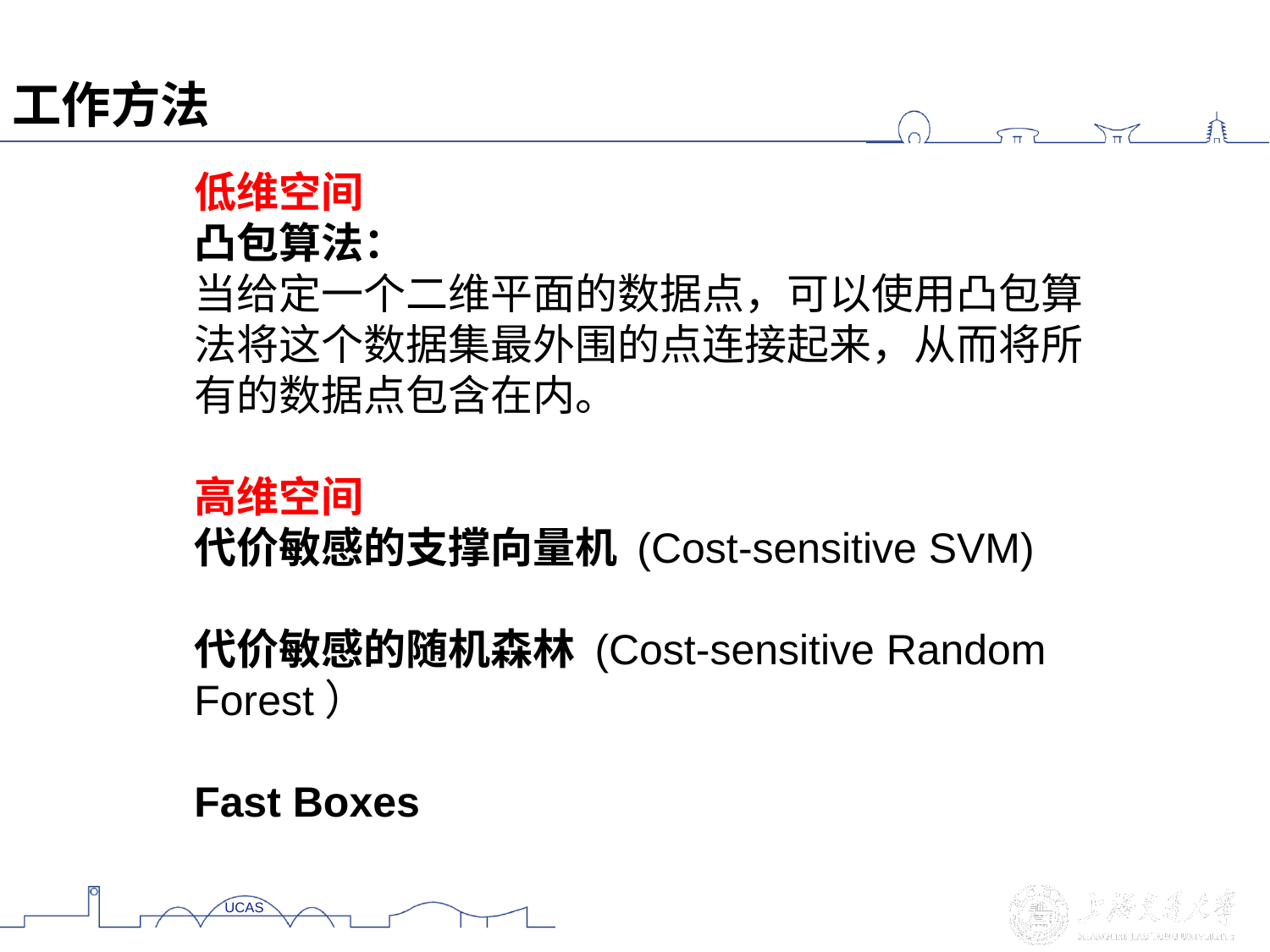

工作方法
低维空间
凸包算法：
当给定一个二维平面的数据点，可以使用凸包算法将这个数据集最外围的点连接起来，从而将所有的数据点包含在内。

高维空间
代价敏感的支撑向量机 (Cost-sensitive SVM)

代价敏感的随机森林 (Cost-sensitive Random Forest）

Fast Boxes